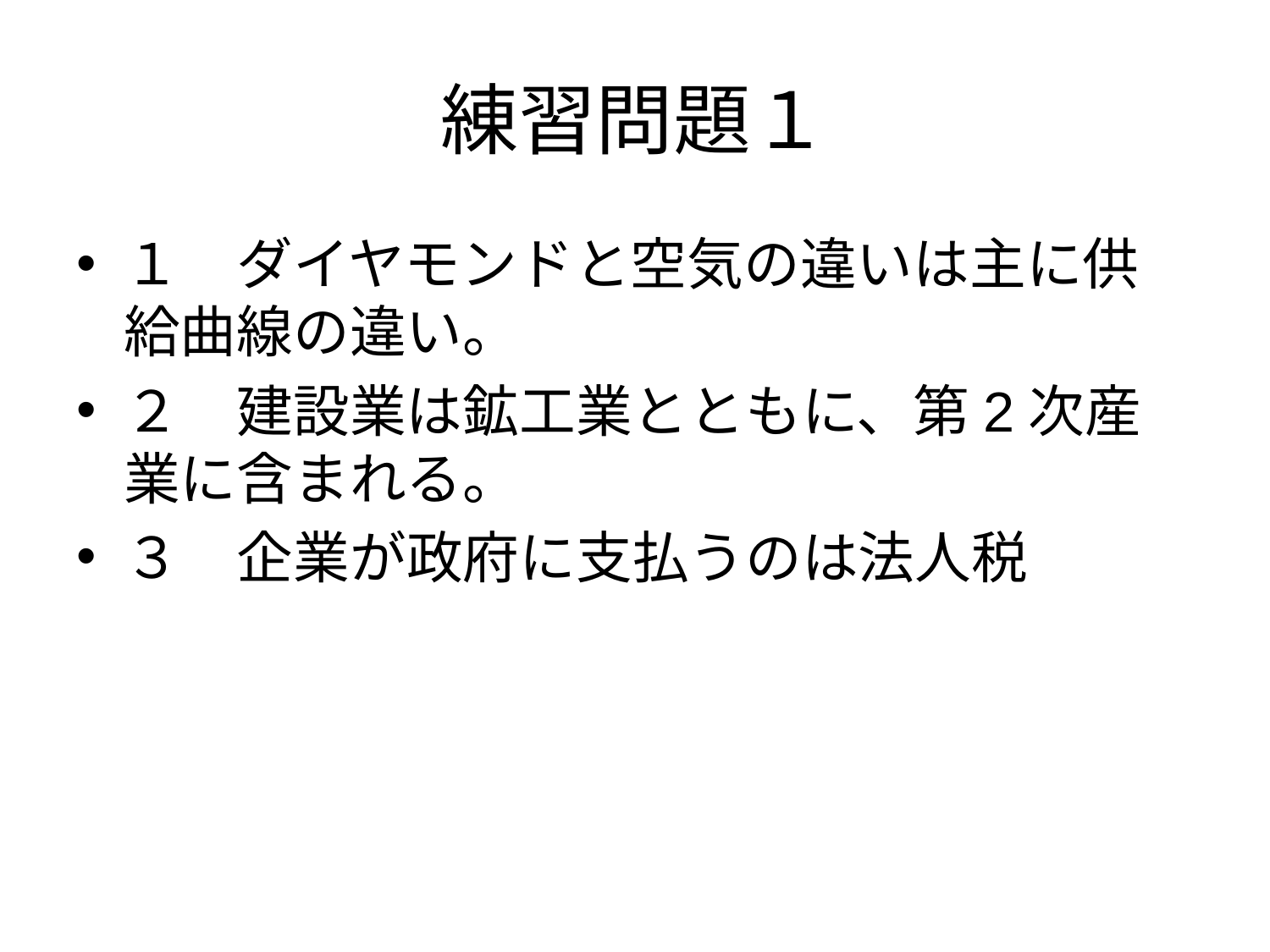

# 練習問題１
１　ダイヤモンドと空気の違いは主に供給曲線の違い。
２　建設業は鉱工業とともに、第2次産業に含まれる。
３　企業が政府に支払うのは法人税